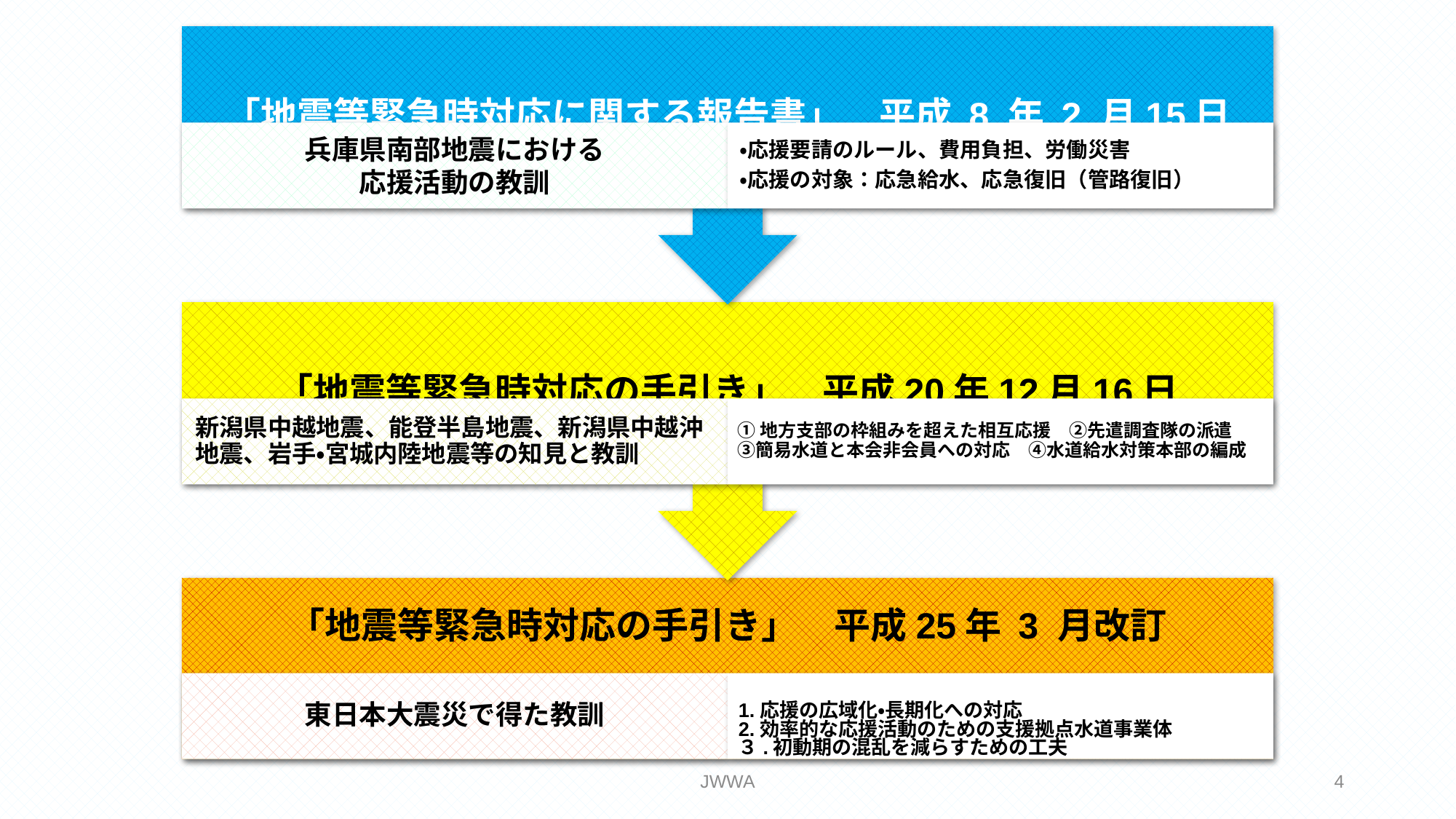

「地震等緊急時対応の手引き」　平成25年 3 月改訂
東日本大震災で得た教訓
1.応援の広域化・長期化への対応
2.効率的な応援活動のための支援拠点水道事業体
３.初動期の混乱を減らすための工夫
「地震等緊急時対応の手引き」　平成20年12月16日
新潟県中越地震、能登半島地震、新潟県中越沖地震、岩手・宮城内陸地震等の知見と教訓
①地方支部の枠組みを超えた相互応援　②先遣調査隊の派遣　③簡易水道と本会非会員への対応　④水道給水対策本部の編成
「地震等緊急時対応に関する報告書」　平成 8 年 2 月15日
兵庫県南部地震における
応援活動の教訓
・応援要請のルール、費用負担、労働災害
・応援の対象：応急給水、応急復旧（管路復旧）
JWWA
4